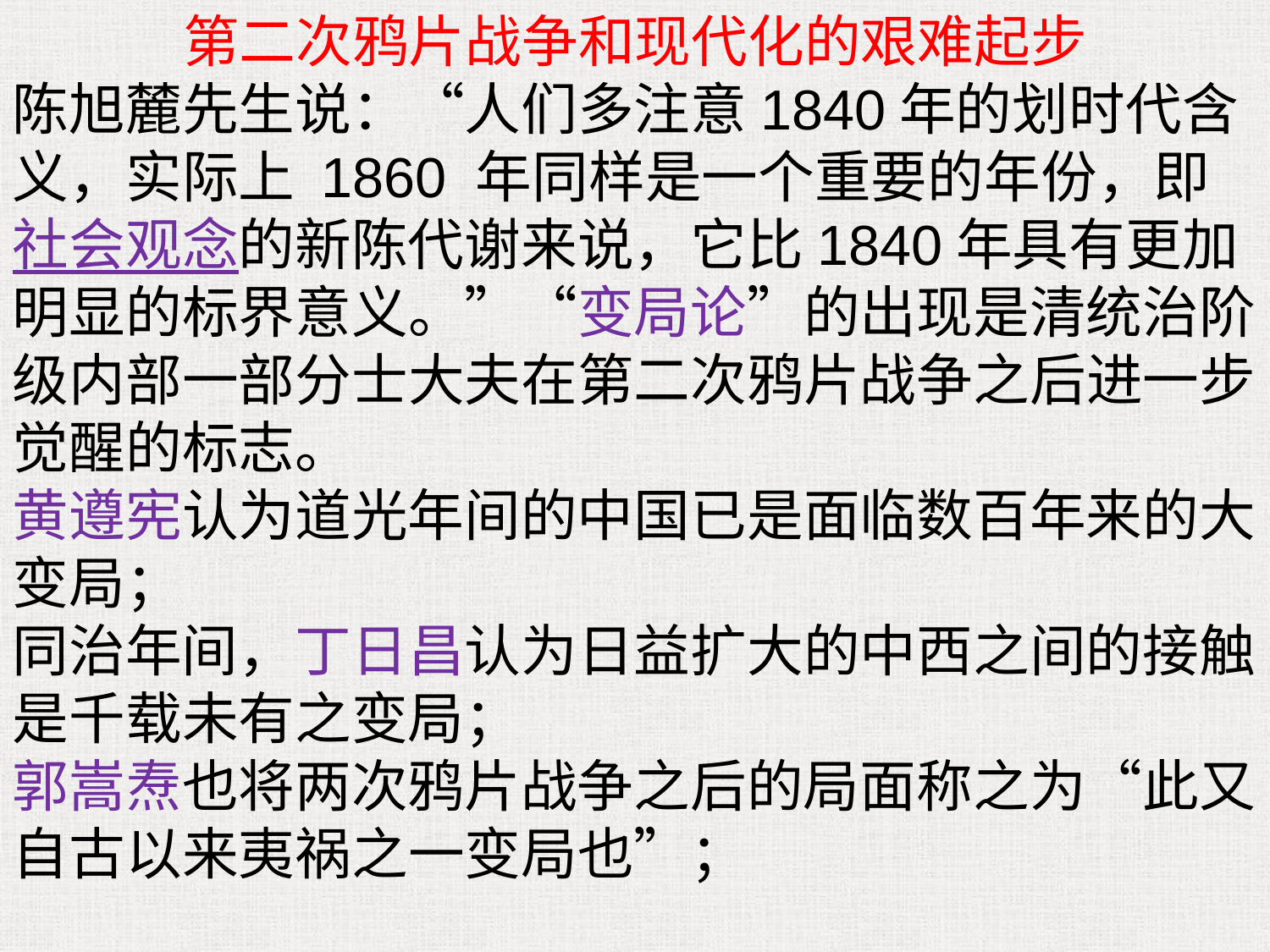

第二次鸦片战争和现代化的艰难起步
陈旭麓先生说：“人们多注意1840年的划时代含义，实际上 1860 年同样是一个重要的年份，即社会观念的新陈代谢来说，它比1840年具有更加明显的标界意义。”“变局论”的出现是清统治阶级内部一部分士大夫在第二次鸦片战争之后进一步觉醒的标志。
黄遵宪认为道光年间的中国已是面临数百年来的大变局；
同治年间，丁日昌认为日益扩大的中西之间的接触是千载未有之变局；
郭嵩焘也将两次鸦片战争之后的局面称之为“此又自古以来夷祸之一变局也”；